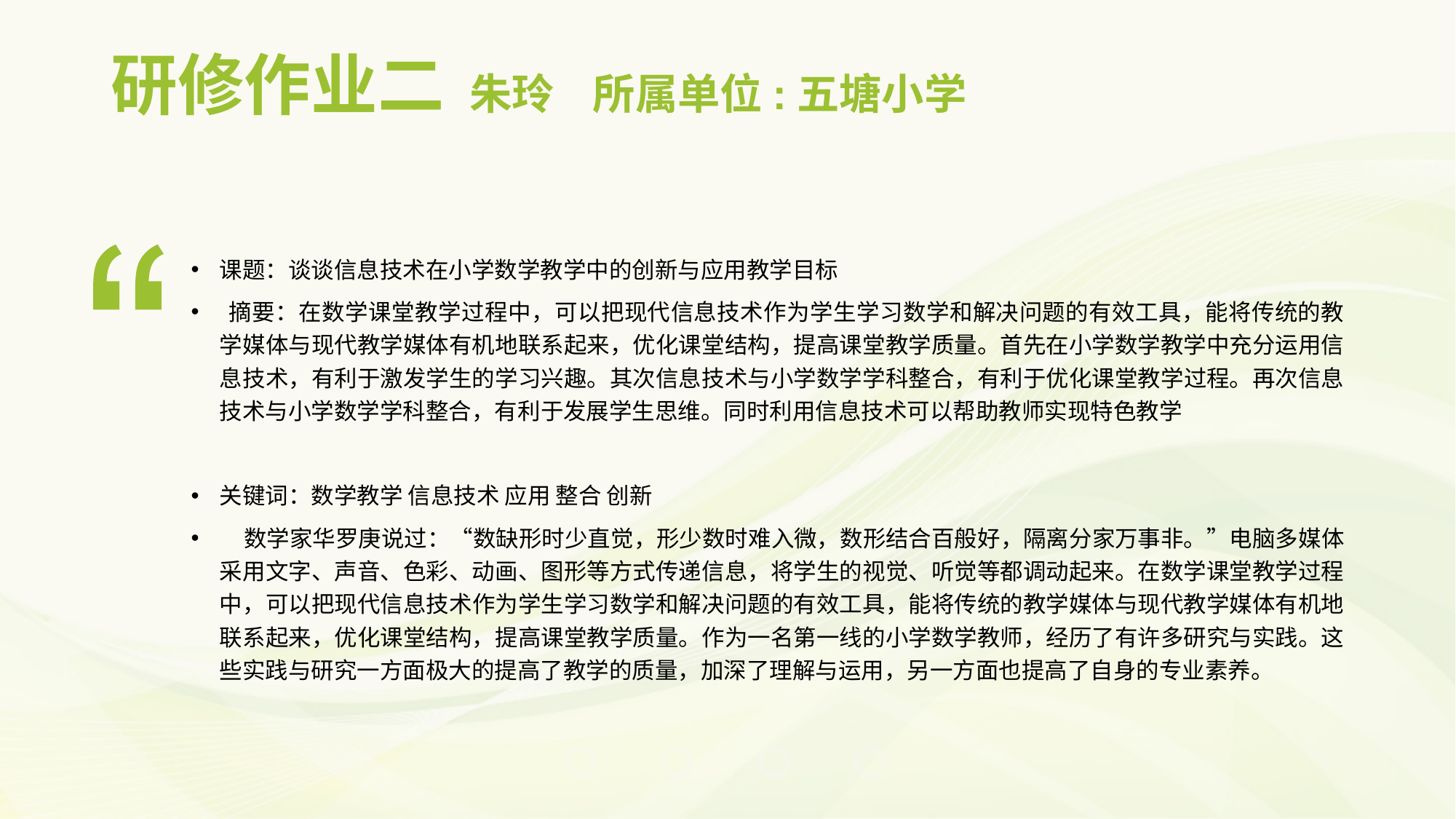

# 研修作业二  朱玲    所属单位:五塘小学

课题：谈谈信息技术在小学数学教学中的创新与应用教学目标
 摘要：在数学课堂教学过程中，可以把现代信息技术作为学生学习数学和解决问题的有效工具，能将传统的教学媒体与现代教学媒体有机地联系起来，优化课堂结构，提高课堂教学质量。首先在小学数学教学中充分运用信息技术，有利于激发学生的学习兴趣。其次信息技术与小学数学学科整合，有利于优化课堂教学过程。再次信息技术与小学数学学科整合，有利于发展学生思维。同时利用信息技术可以帮助教师实现特色教学

关键词：数学教学 信息技术 应用 整合 创新
    数学家华罗庚说过：“数缺形时少直觉，形少数时难入微，数形结合百般好，隔离分家万事非。”电脑多媒体采用文字、声音、色彩、动画、图形等方式传递信息，将学生的视觉、听觉等都调动起来。在数学课堂教学过程中，可以把现代信息技术作为学生学习数学和解决问题的有效工具，能将传统的教学媒体与现代教学媒体有机地联系起来，优化课堂结构，提高课堂教学质量。作为一名第一线的小学数学教师，经历了有许多研究与实践。这些实践与研究一方面极大的提高了教学的质量，加深了理解与运用，另一方面也提高了自身的专业素养。